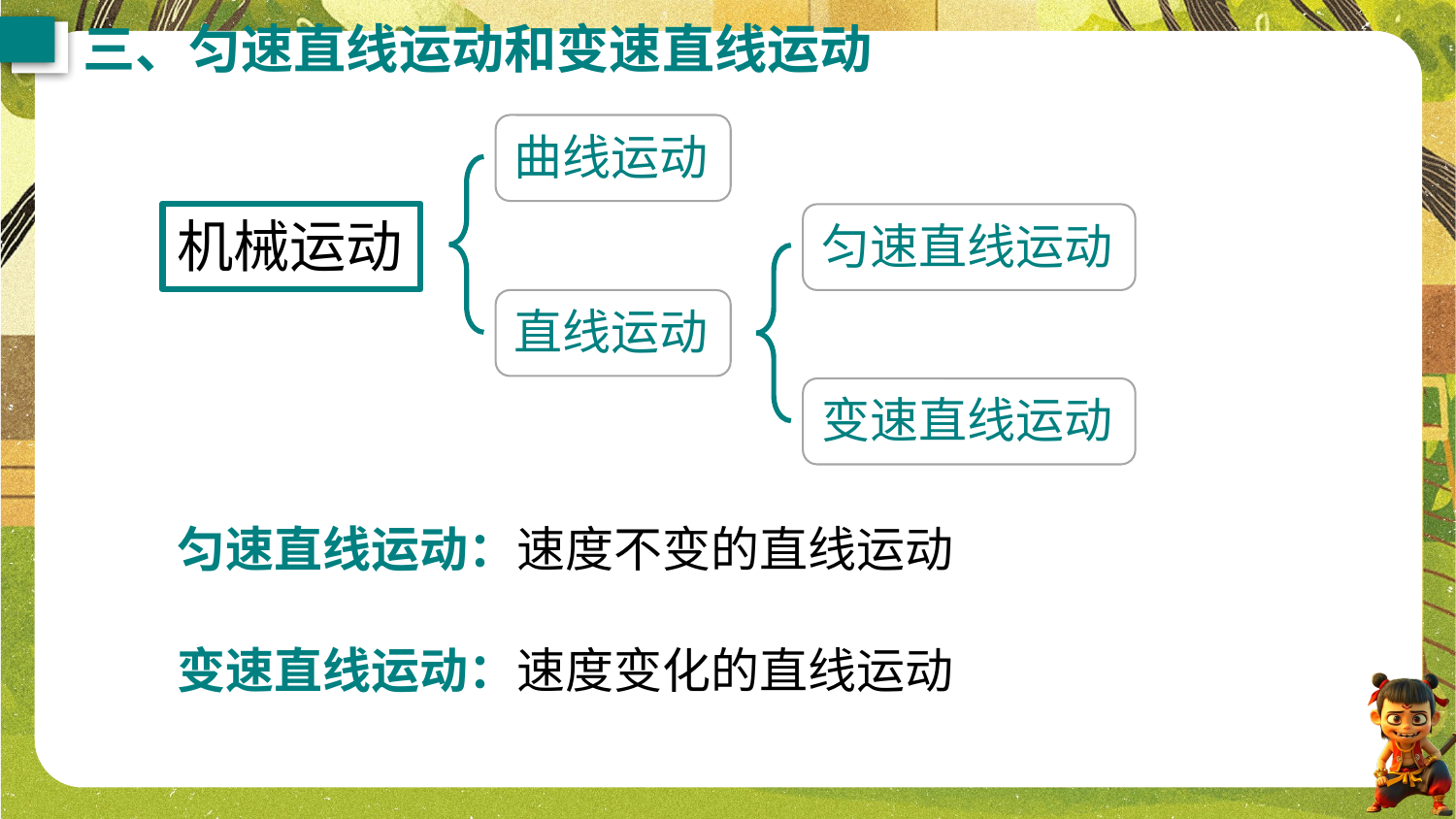

三、匀速直线运动和变速直线运动

曲线运动

机械运动
匀速直线运动

直线运动
变速直线运动
匀速直线运动：速度不变的直线运动
变速直线运动：速度变化的直线运动